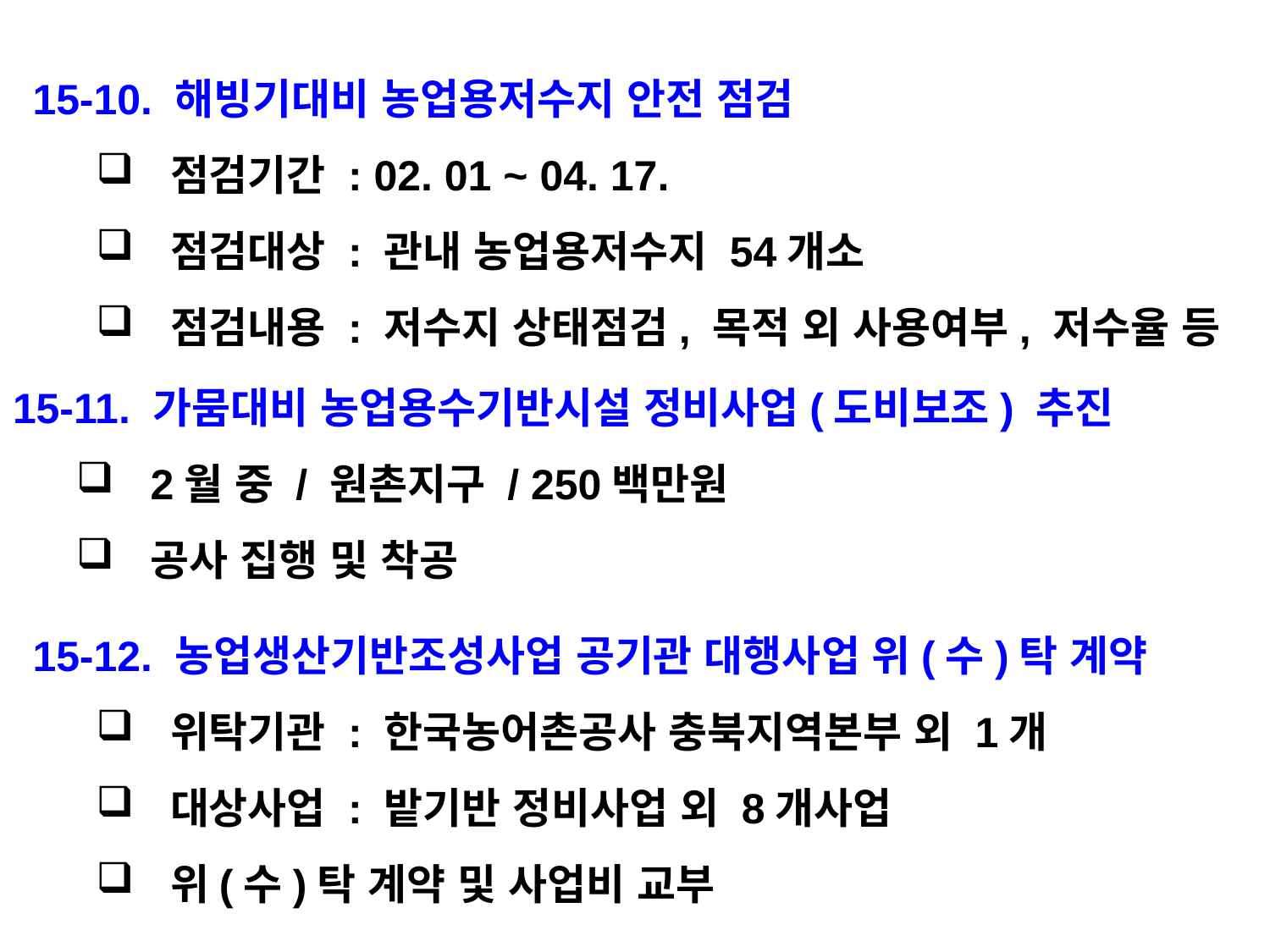

15-10. 해빙기대비 농업용저수지 안전 점검
점검기간 : 02. 01 ~ 04. 17.
점검대상 : 관내 농업용저수지 54개소
점검내용 : 저수지 상태점검, 목적 외 사용여부, 저수율 등

15-11. 가뭄대비 농업용수기반시설 정비사업(도비보조) 추진
2월 중 / 원촌지구 / 250백만원
공사 집행 및 착공

15-12. 농업생산기반조성사업 공기관 대행사업 위(수)탁 계약
위탁기관 : 한국농어촌공사 충북지역본부 외 1개
대상사업 : 밭기반 정비사업 외 8개사업
위(수)탁 계약 및 사업비 교부